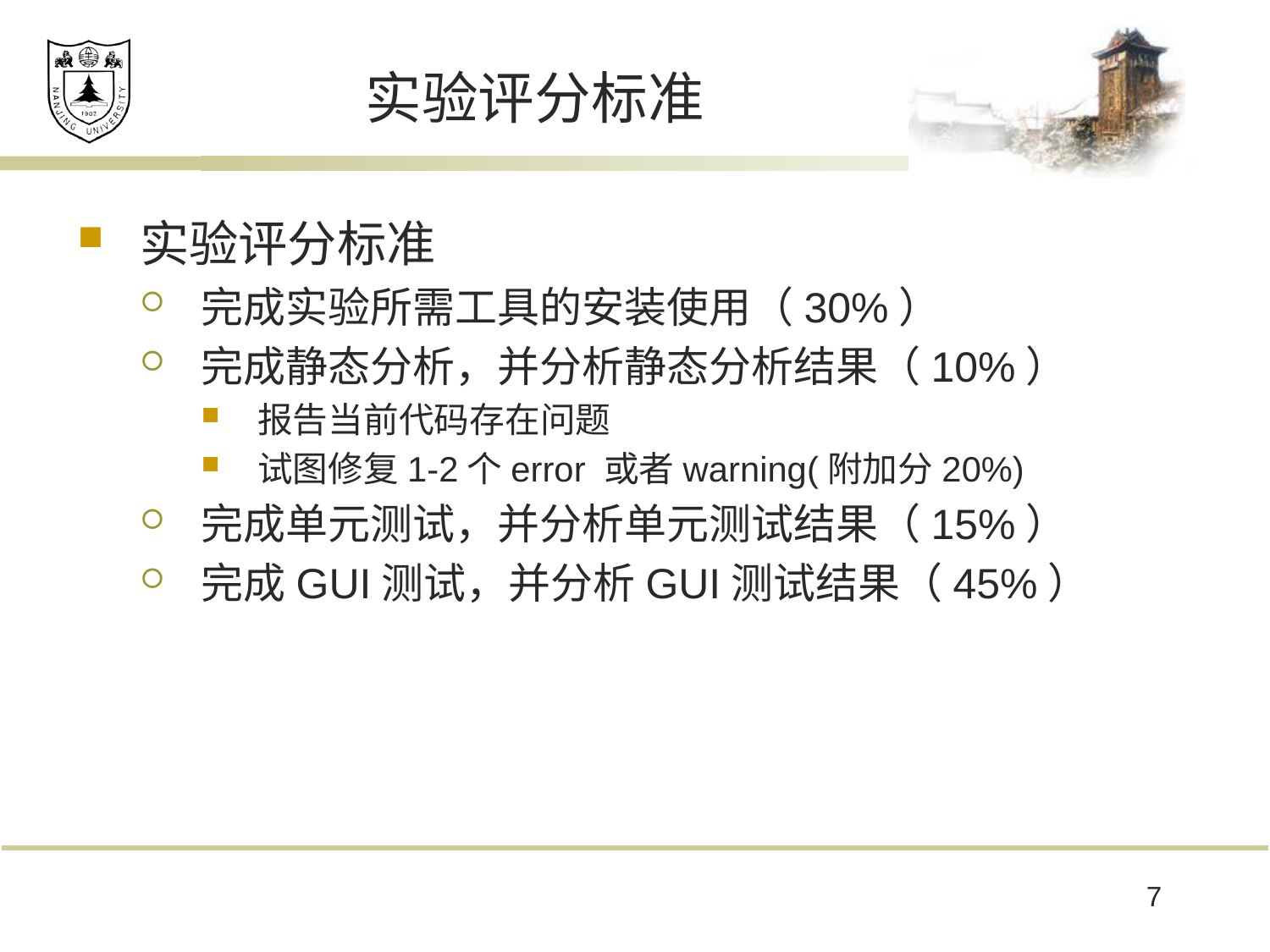

# 实验评分标准
实验评分标准
完成实验所需工具的安装使用（30%）
完成静态分析，并分析静态分析结果（10%）
报告当前代码存在问题
试图修复1-2个error 或者warning(附加分20%)
完成单元测试，并分析单元测试结果（15%）
完成GUI测试，并分析GUI测试结果（45%）
7